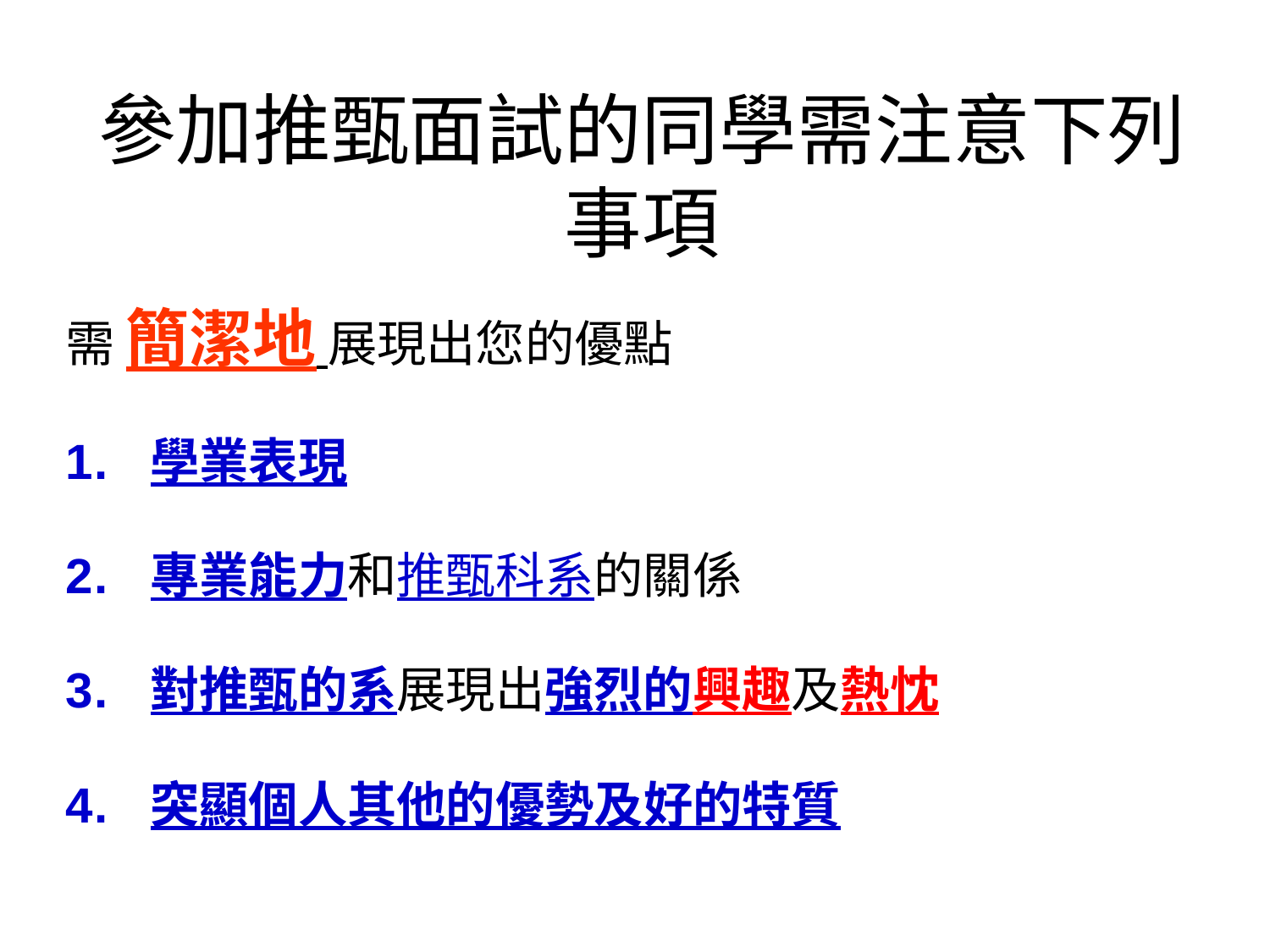

# 參加推甄面試的同學需注意下列事項
需 簡潔地 展現出您的優點

學業表現

專業能力和推甄科系的關係

對推甄的系展現出強烈的興趣及熱忱

突顯個人其他的優勢及好的特質